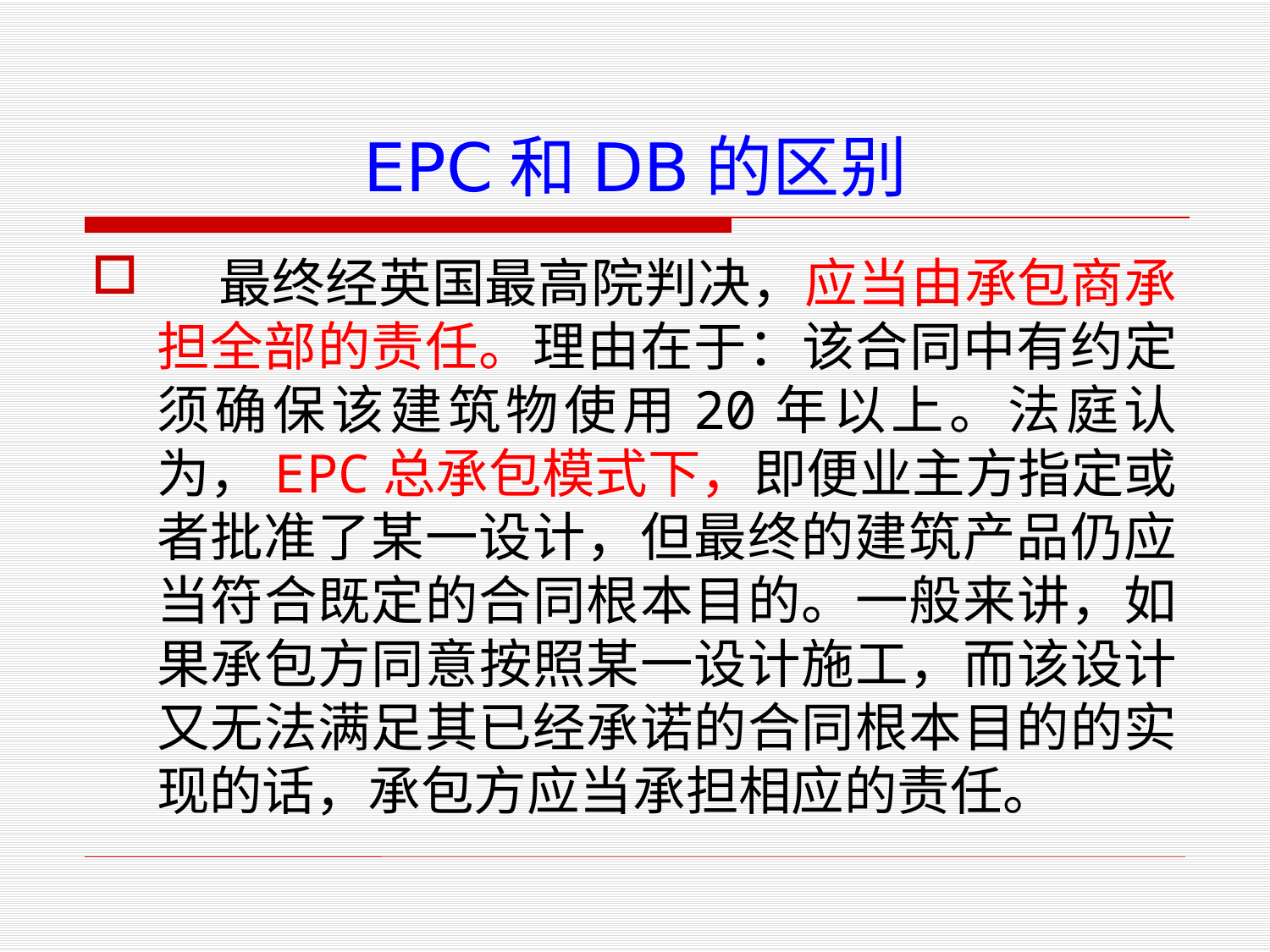

# EPC和DB的区别
    最终经英国最高院判决，应当由承包商承担全部的责任。理由在于：该合同中有约定须确保该建筑物使用20年以上。法庭认为，EPC总承包模式下，即便业主方指定或者批准了某一设计，但最终的建筑产品仍应当符合既定的合同根本目的。一般来讲，如果承包方同意按照某一设计施工，而该设计又无法满足其已经承诺的合同根本目的的实现的话，承包方应当承担相应的责任。